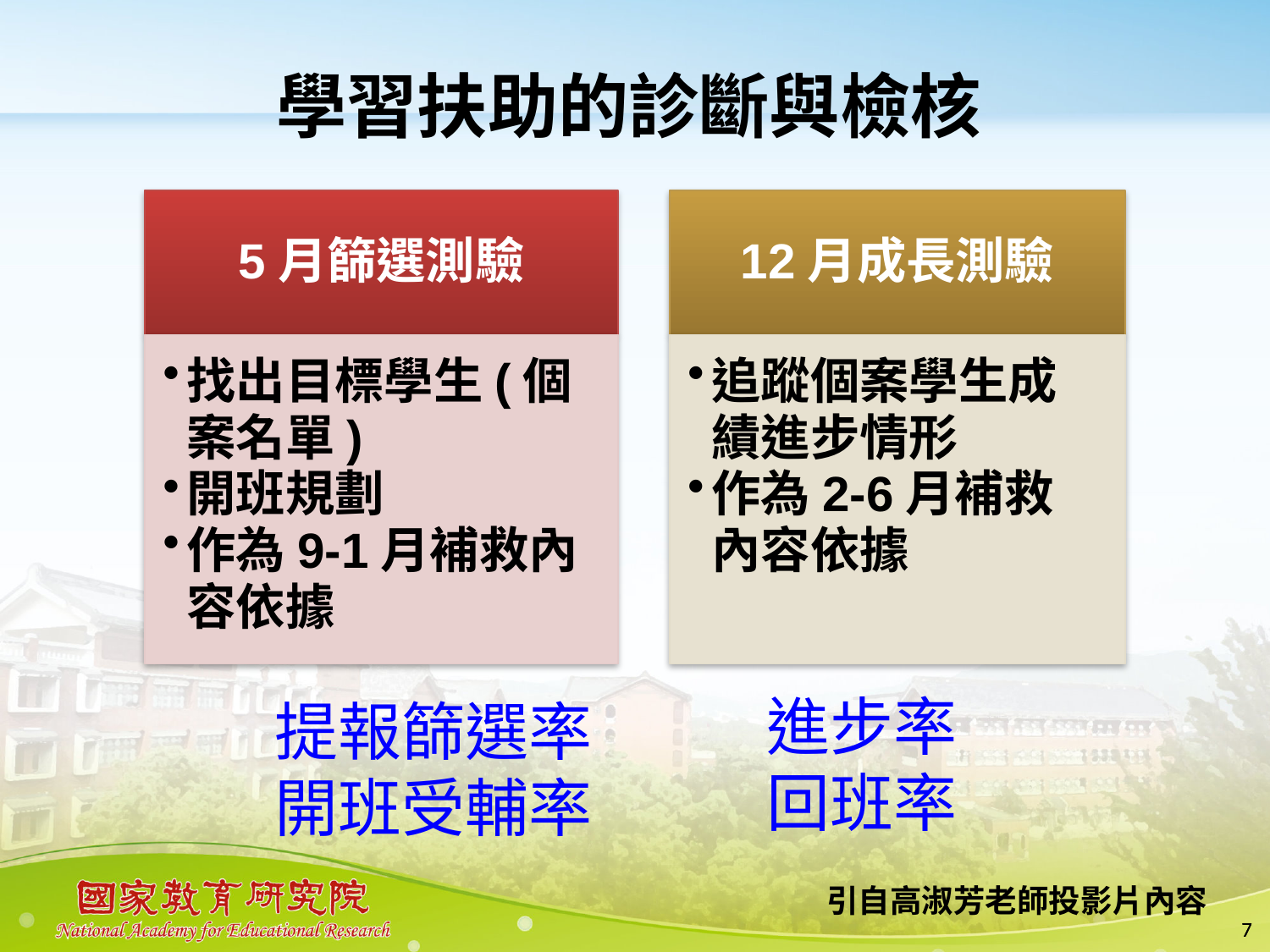

學習扶助的診斷與檢核
5月篩選測驗
12月成長測驗
找出目標學生(個案名單)
開班規劃
作為9-1月補救內容依據
追蹤個案學生成績進步情形
作為2-6月補救內容依據
進步率
回班率
提報篩選率
開班受輔率
引自高淑芳老師投影片內容
7
7